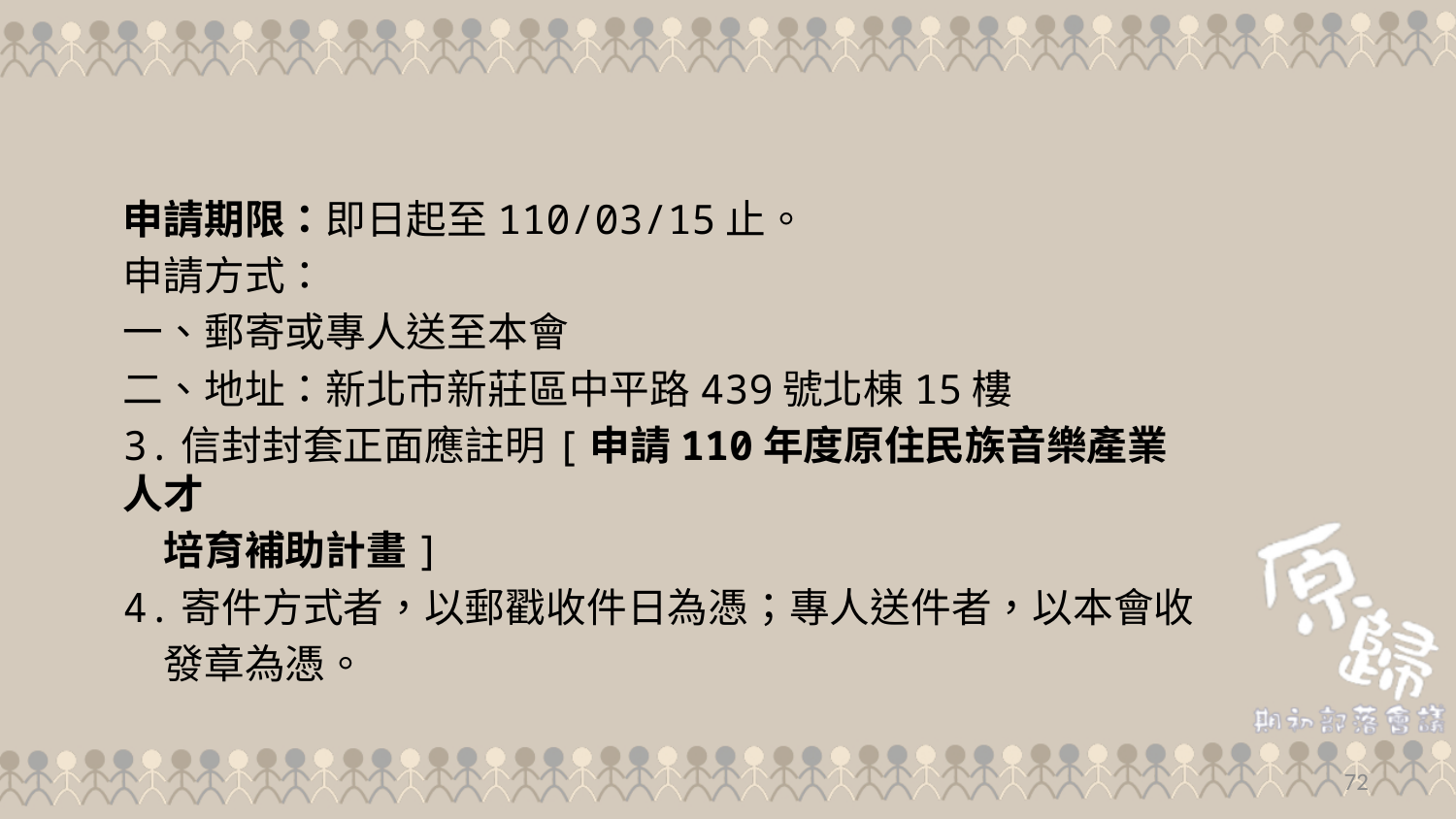

申請期限：即日起至110/03/15止。
申請方式：
一、郵寄或專人送至本會
二、地址：新北市新莊區中平路439號北棟15樓
3.信封封套正面應註明[申請110年度原住民族音樂產業人才
　培育補助計畫]
4.寄件方式者，以郵戳收件日為憑；專人送件者，以本會收
　發章為憑。
72